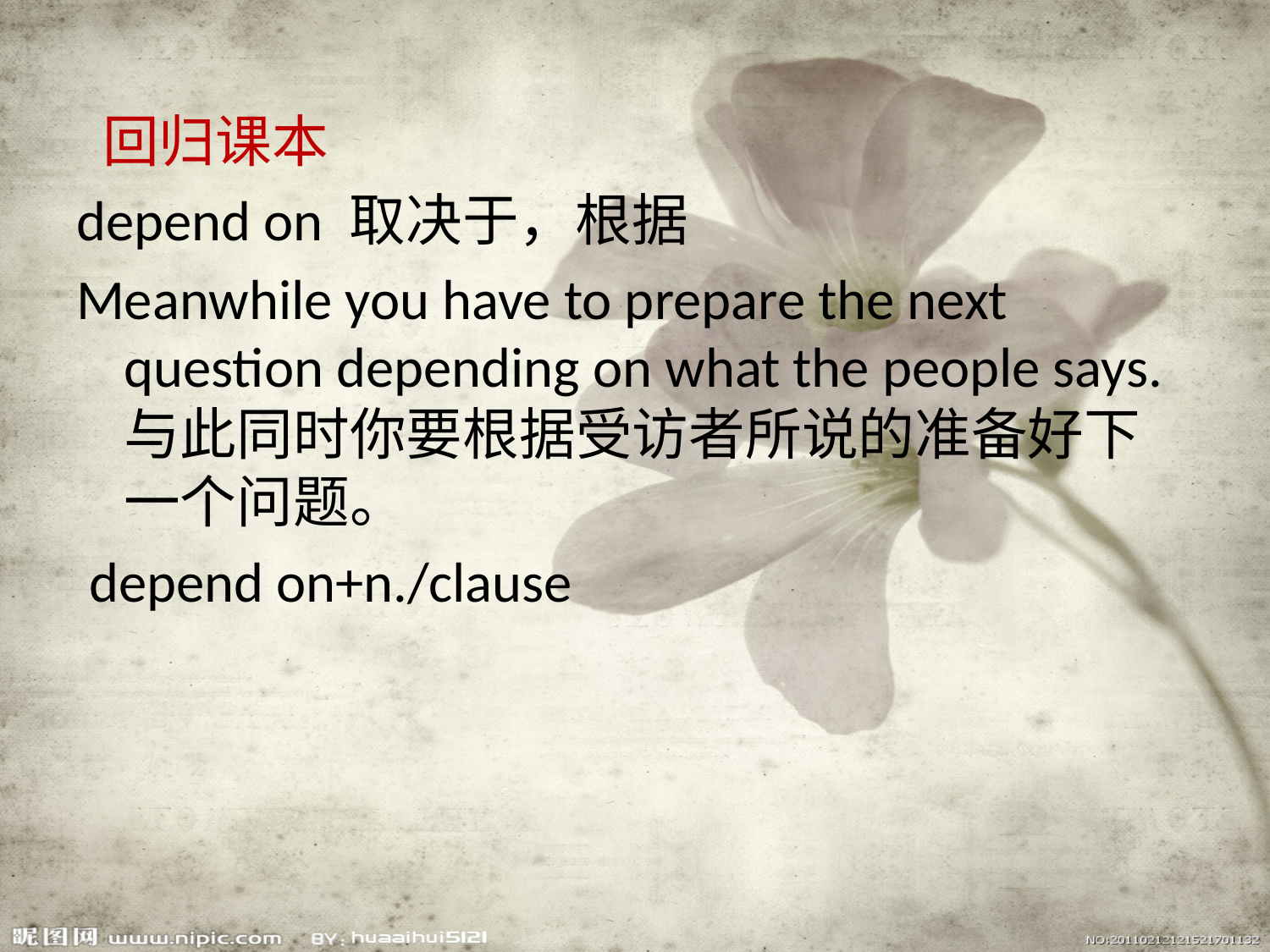

回归课本
depend on 取决于，根据
Meanwhile you have to prepare the next question depending on what the people says.与此同时你要根据受访者所说的准备好下一个问题。
 depend on+n./clause